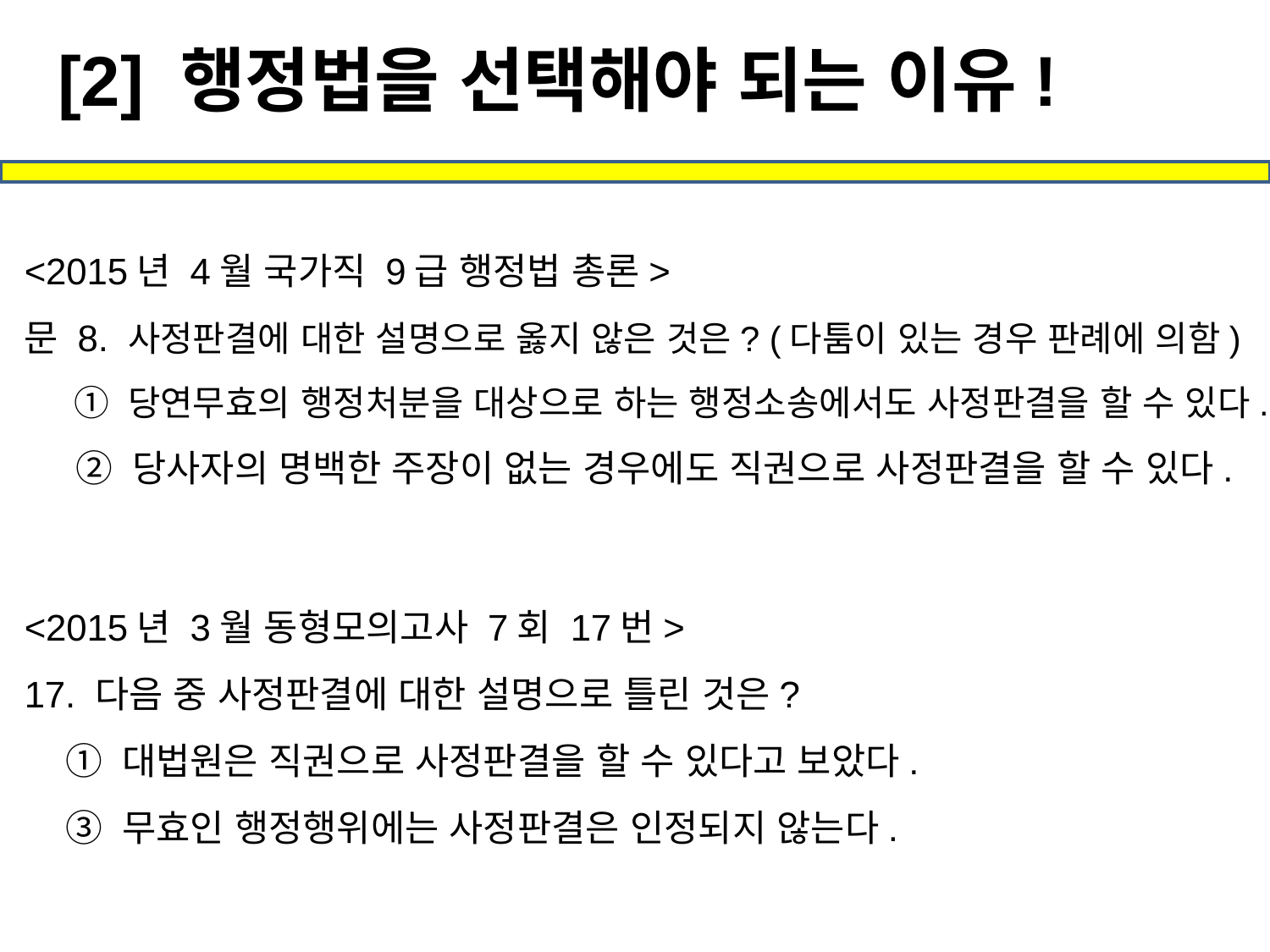

[2] 행정법을 선택해야 되는 이유!

<2015년 4월 국가직 9급 행정법 총론>
문 8. 사정판결에 대한 설명으로 옳지 않은 것은? (다툼이 있는 경우 판례에 의함)
     ① 당연무효의 행정처분을 대상으로 하는 행정소송에서도 사정판결을 할 수 있다.
     ② 당사자의 명백한 주장이 없는 경우에도 직권으로 사정판결을 할 수 있다.

<2015년 3월 동형모의고사 7회 17번>
17. 다음 중 사정판결에 대한 설명으로 틀린 것은?
    ① 대법원은 직권으로 사정판결을 할 수 있다고 보았다.
    ③ 무효인 행정행위에는 사정판결은 인정되지 않는다.